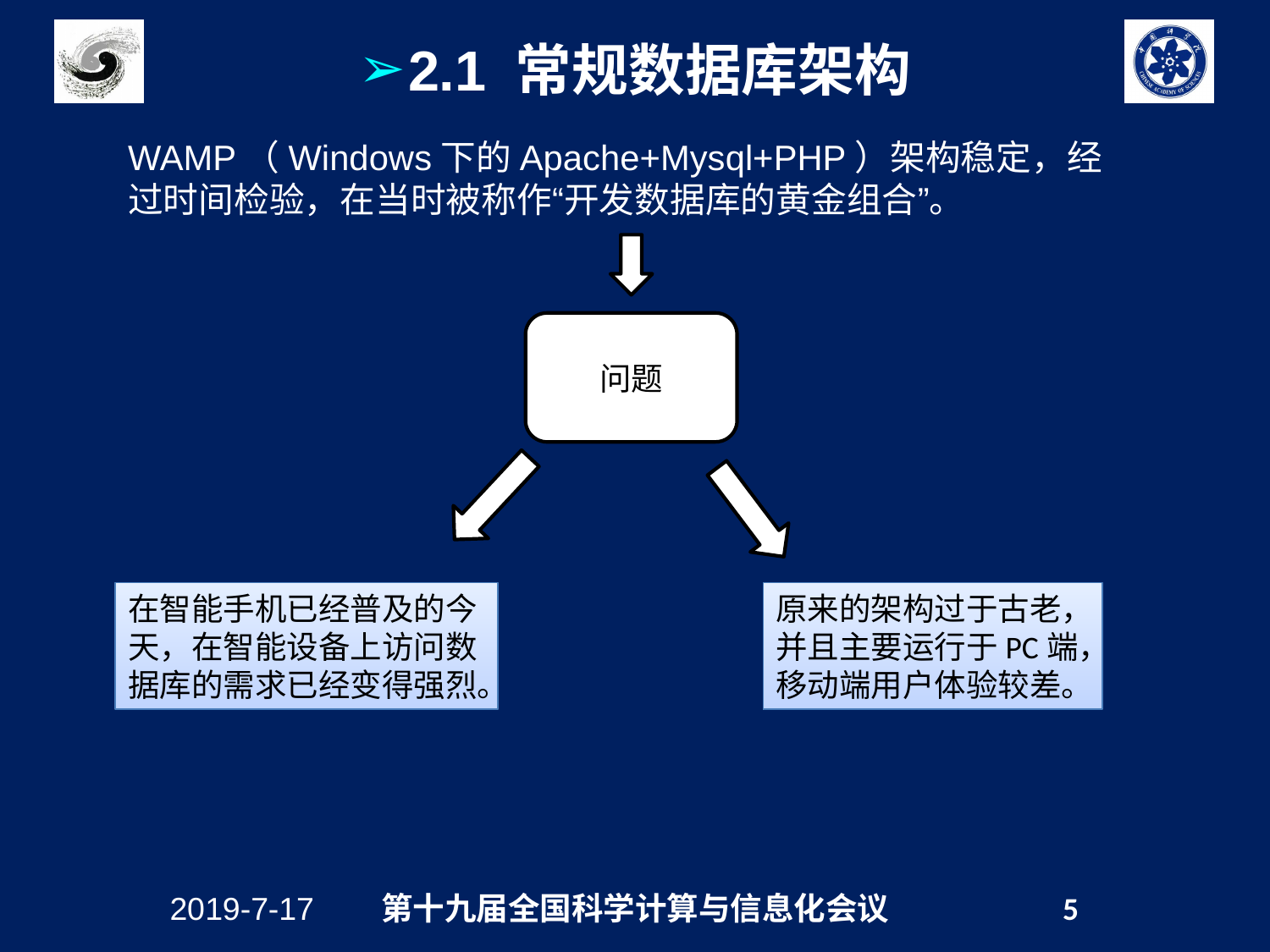

2.1 常规数据库架构
WAMP（Windows下的Apache+Mysql+PHP）架构稳定，经过时间检验，在当时被称作“开发数据库的黄金组合”。

问题

在智能手机已经普及的今天，在智能设备上访问数据库的需求已经变得强烈。
原来的架构过于古老，并且主要运行于PC端，移动端用户体验较差。